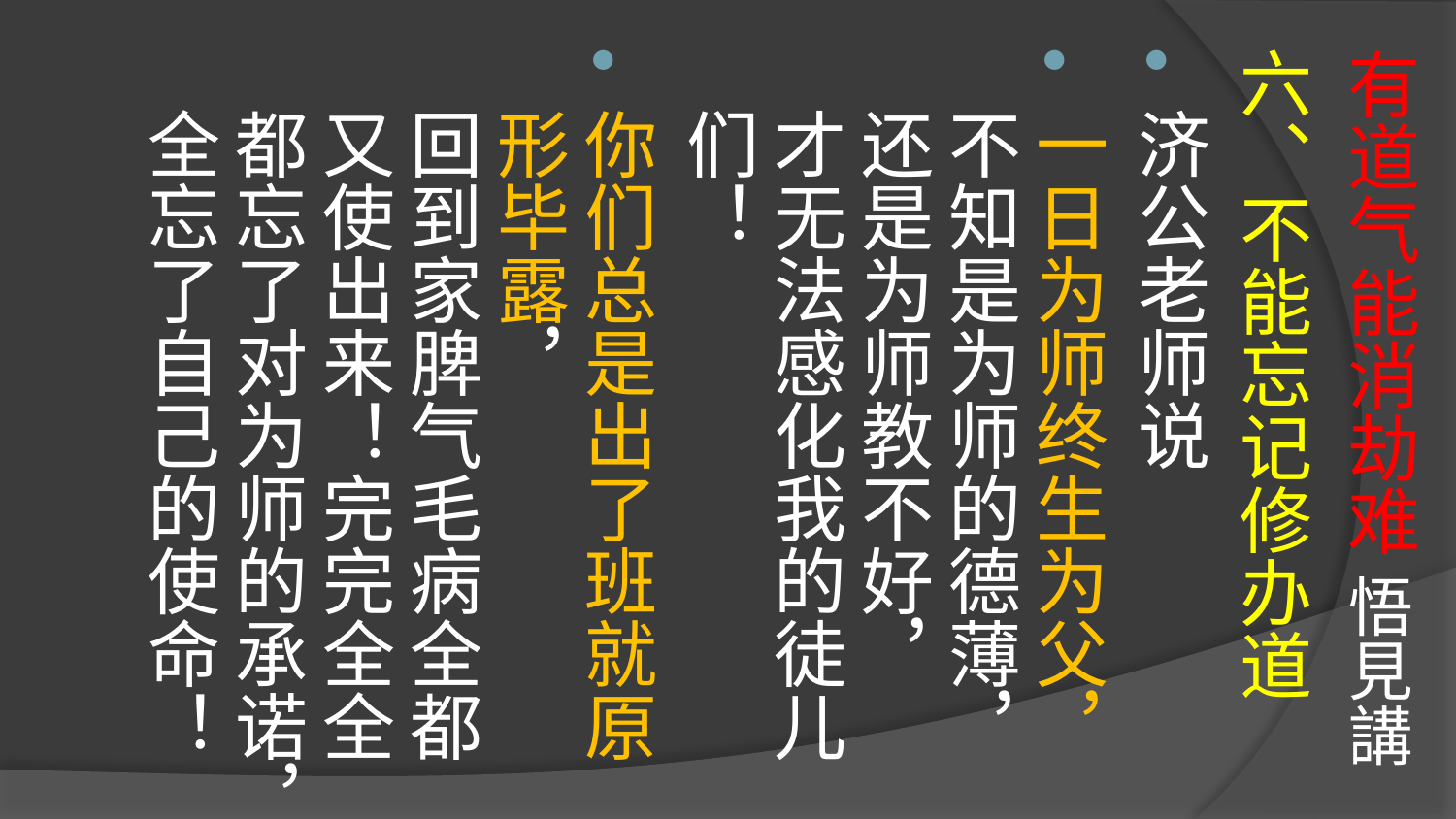

# 有道气能消劫难 悟見講
六、不能忘记修办道
济公老师说
一日为师终生为父，不知是为师的德薄，还是为师教不好，
才无法感化我的徒儿们！
你们总是出了班就原形毕露，
回到家脾气毛病全都又使出来！完完全全都忘了对为师的承诺，全忘了自己的使命！